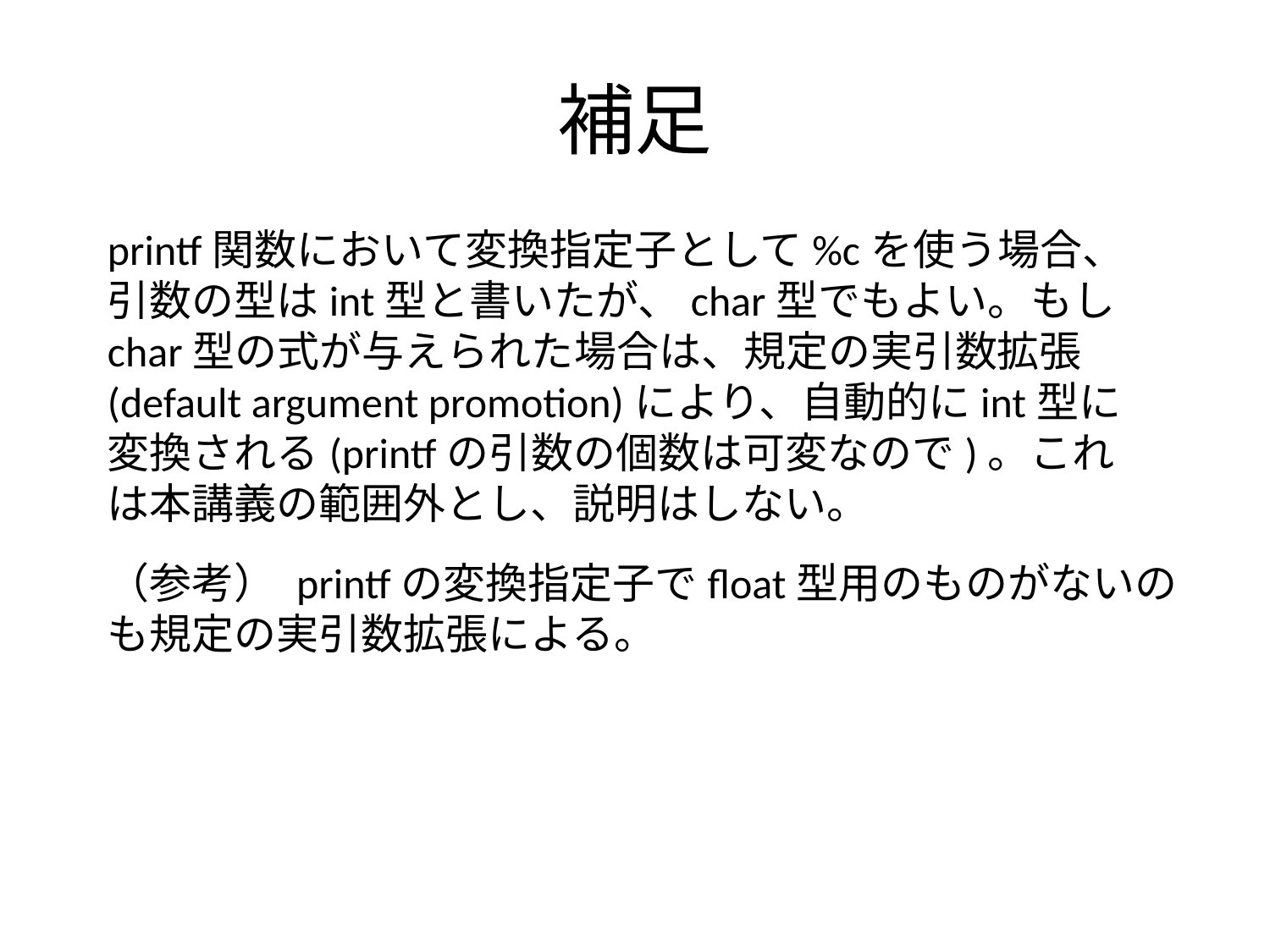

# 補足
printf関数において変換指定子として%cを使う場合、引数の型はint型と書いたが、char型でもよい。もしchar型の式が与えられた場合は、規定の実引数拡張(default argument promotion)により、自動的にint型に変換される(printfの引数の個数は可変なので)。これは本講義の範囲外とし、説明はしない。
（参考） printfの変換指定子でfloat型用のものがないのも規定の実引数拡張による。